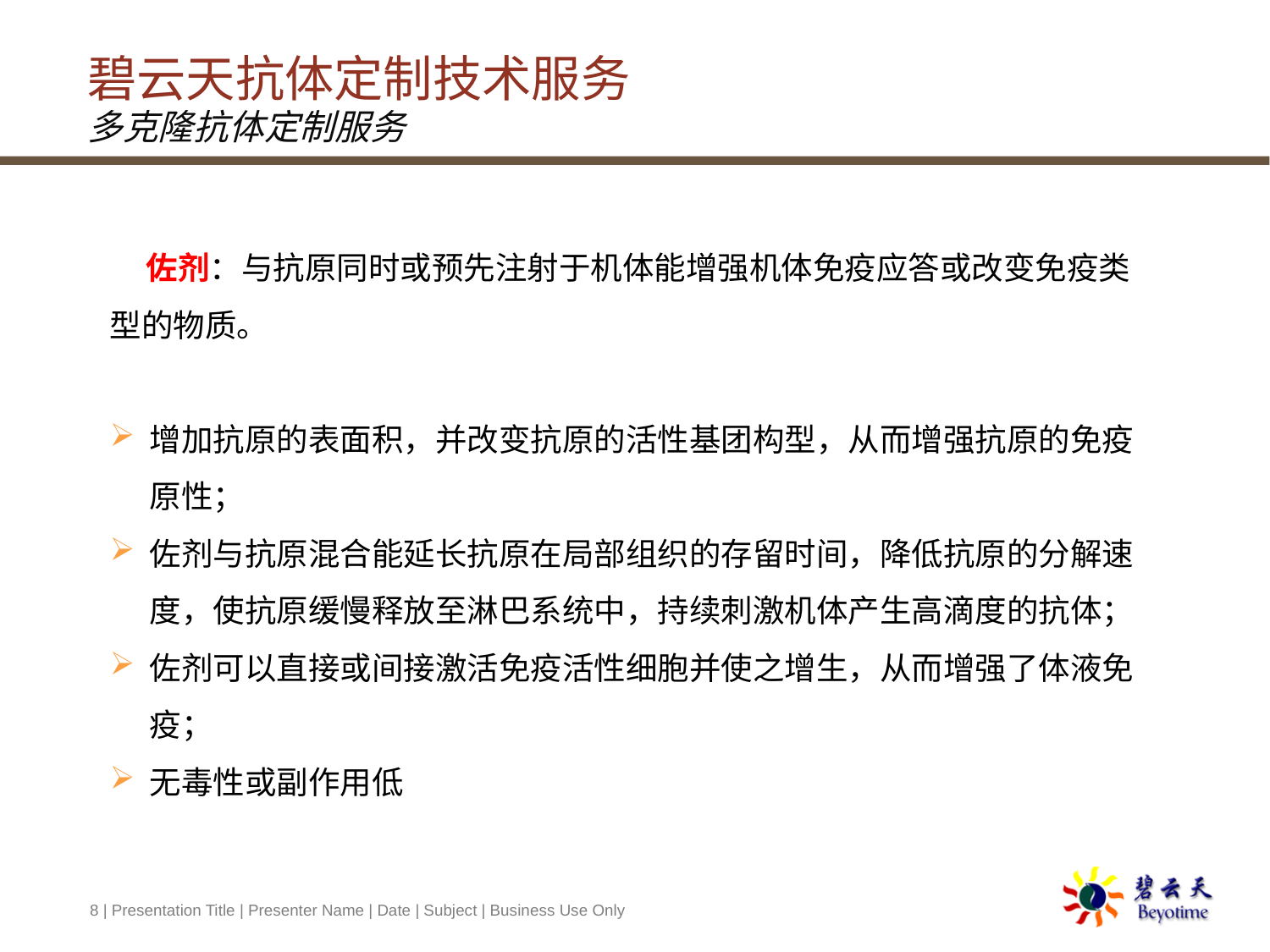

# 碧云天抗体定制技术服务 多克隆抗体定制服务
    佐剂：与抗原同时或预先注射于机体能增强机体免疫应答或改变免疫类  型的物质。

增加抗原的表面积，并改变抗原的活性基团构型，从而增强抗原的免疫原性；
佐剂与抗原混合能延长抗原在局部组织的存留时间，降低抗原的分解速度，使抗原缓慢释放至淋巴系统中，持续刺激机体产生高滴度的抗体；
佐剂可以直接或间接激活免疫活性细胞并使之增生，从而增强了体液免疫；
无毒性或副作用低
8 | Presentation Title | Presenter Name | Date | Subject | Business Use Only